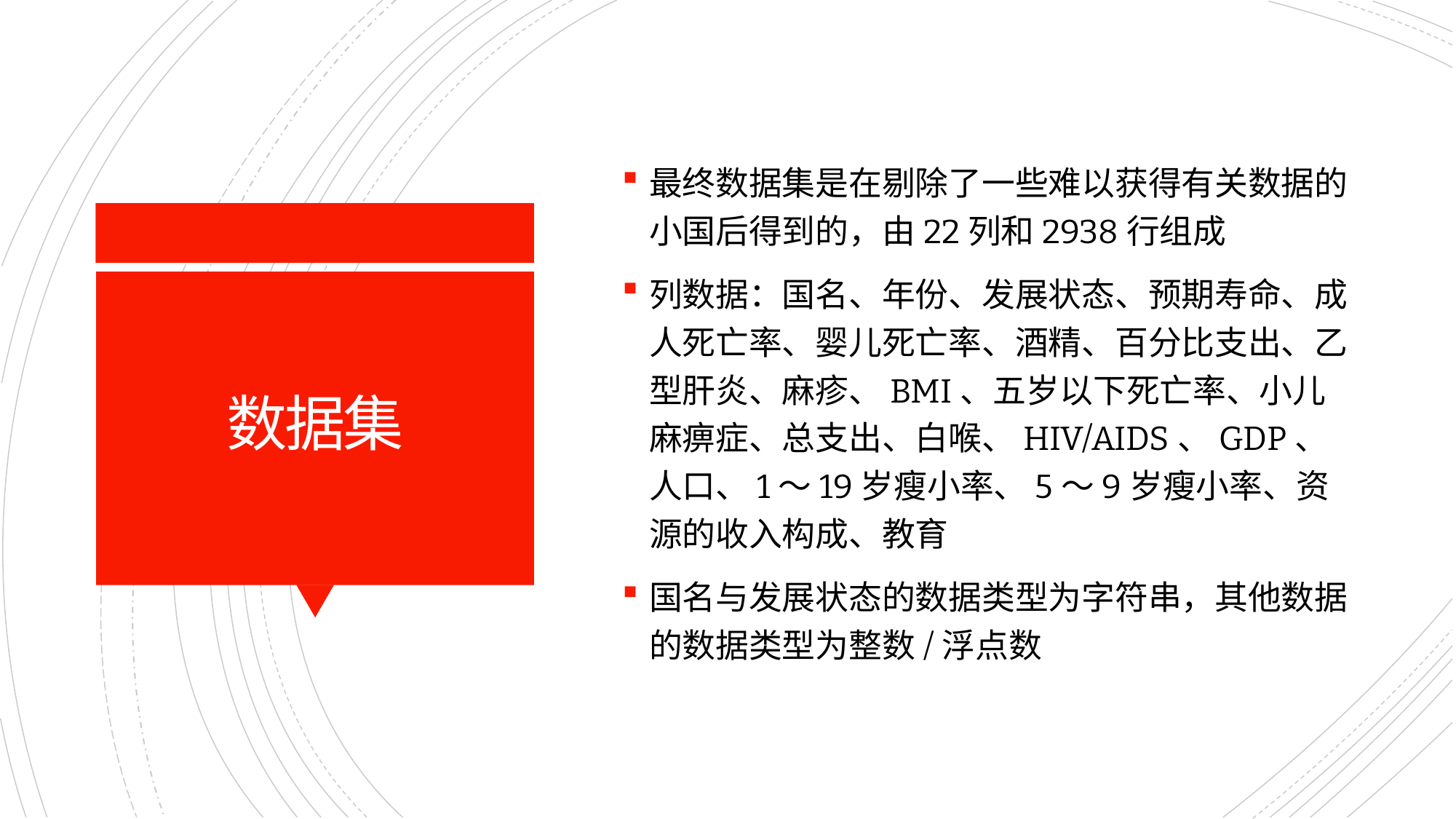

最终数据集是在剔除了一些难以获得有关数据的小国后得到的，由22列和2938行组成
列数据：国名、年份、发展状态、预期寿命、成人死亡率、婴儿死亡率、酒精、百分比支出、乙型肝炎、麻疹、BMI、五岁以下死亡率、小儿麻痹症、总支出、白喉、HIV/AIDS、GDP、人口、1～19岁瘦小率、5～9岁瘦小率、资源的收入构成、教育
国名与发展状态的数据类型为字符串，其他数据的数据类型为整数/浮点数
# 数据集